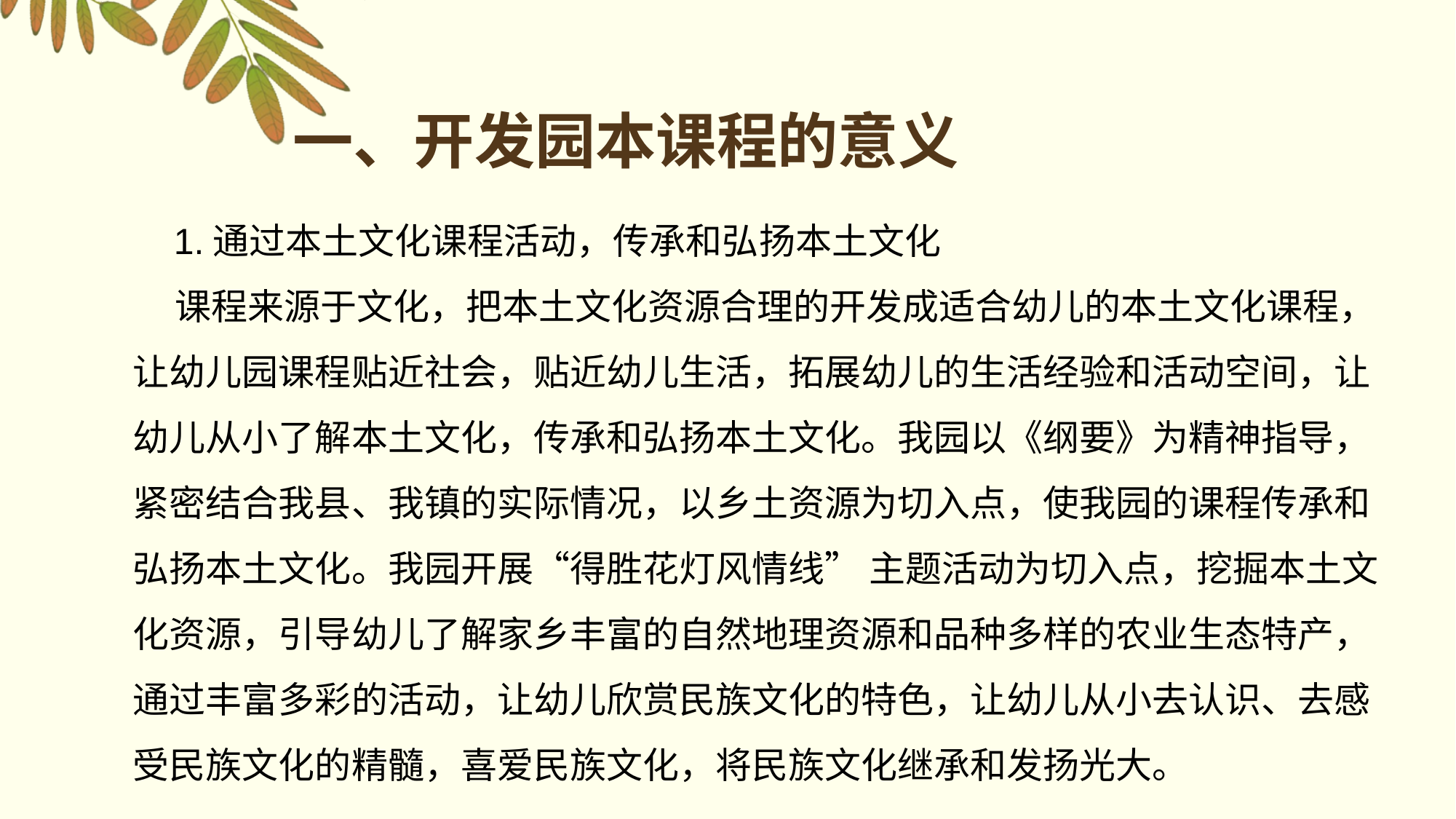

一、开发园本课程的意义
    1.通过本土文化课程活动，传承和弘扬本土文化
    课程来源于文化，把本土文化资源合理的开发成适合幼儿的本土文化课程，让幼儿园课程贴近社会，贴近幼儿生活，拓展幼儿的生活经验和活动空间，让幼儿从小了解本土文化，传承和弘扬本土文化。我园以《纲要》为精神指导，紧密结合我县、我镇的实际情况，以乡土资源为切入点，使我园的课程传承和弘扬本土文化。我园开展“得胜花灯风情线” 主题活动为切入点，挖掘本土文化资源，引导幼儿了解家乡丰富的自然地理资源和品种多样的农业生态特产，通过丰富多彩的活动，让幼儿欣赏民族文化的特色，让幼儿从小去认识、去感受民族文化的精髓，喜爱民族文化，将民族文化继承和发扬光大。